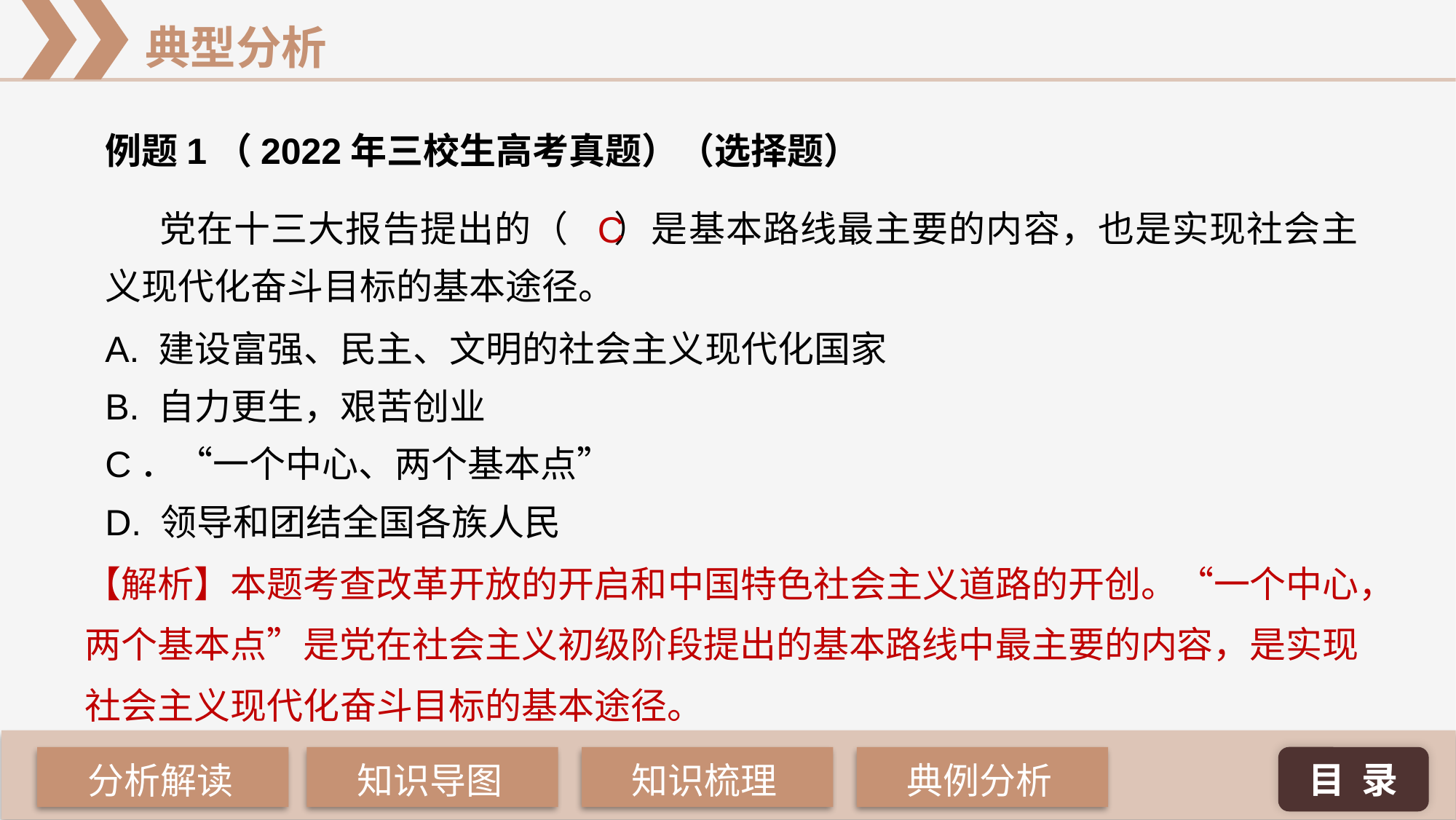

例题1（2022年三校生高考真题）（选择题）
C
党在十三大报告提出的（     ）是基本路线最主要的内容，也是实现社会主义现代化奋斗目标的基本途径。
A. 建设富强、民主、文明的社会主义现代化国家
B. 自力更生，艰苦创业
C．“一个中心、两个基本点”
D. 领导和团结全国各族人民
【解析】本题考查改革开放的开启和中国特色社会主义道路的开创。“一个中心，两个基本点”是党在社会主义初级阶段提出的基本路线中最主要的内容，是实现社会主义现代化奋斗目标的基本途径。